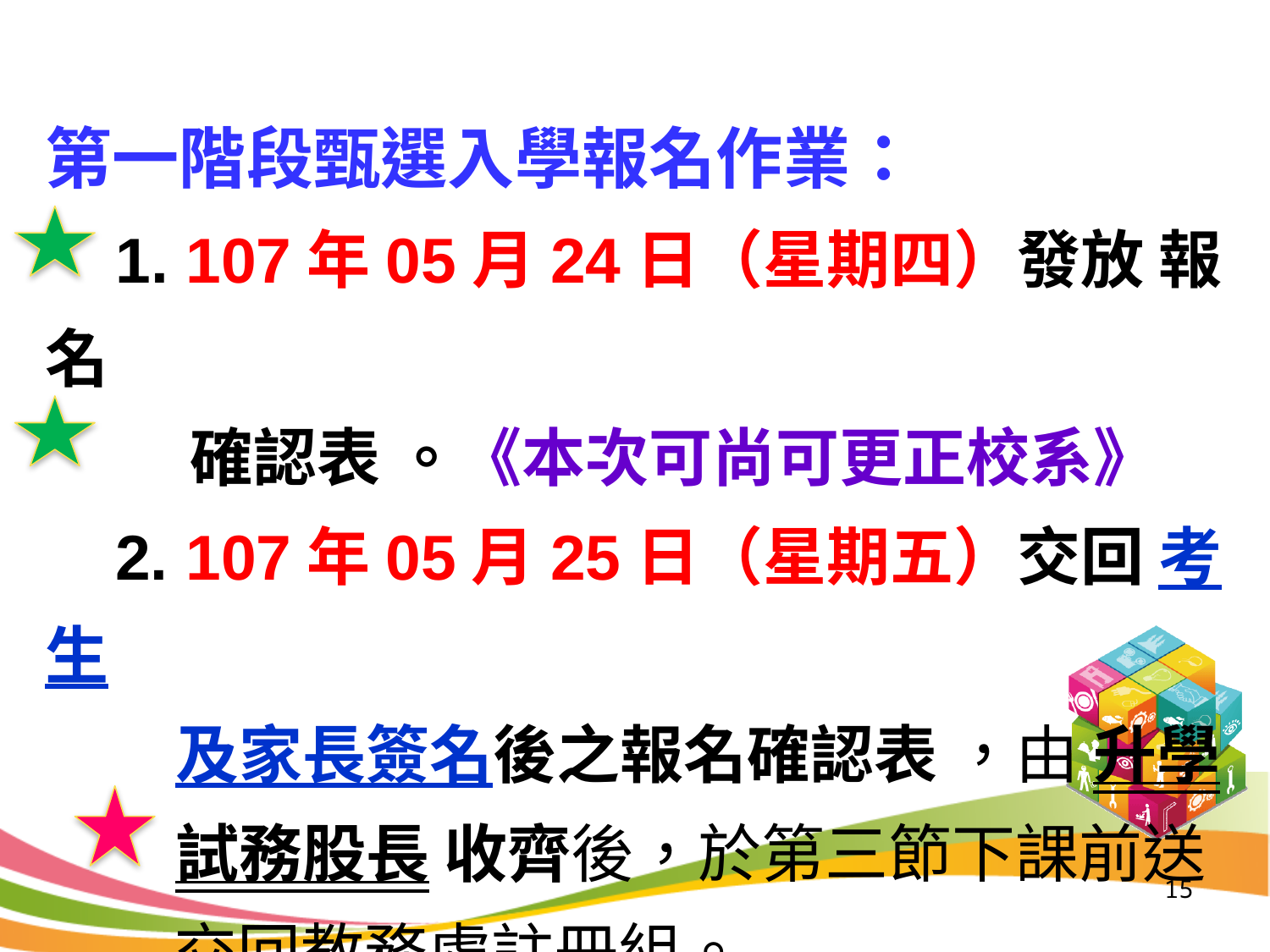

第一階段甄選入學報名作業：
    1. 107年05月24日（星期四）發放 報名
         確認表 。《本次可尚可更正校系》
　2. 107年05月25日（星期五）交回 考生
        及家長簽名後之報名確認表 ，由 升學
        試務股長 收齊後，於第三節下課前送
        交回教務處註冊組。
　     每人至多申請3個校系科(組)。

15